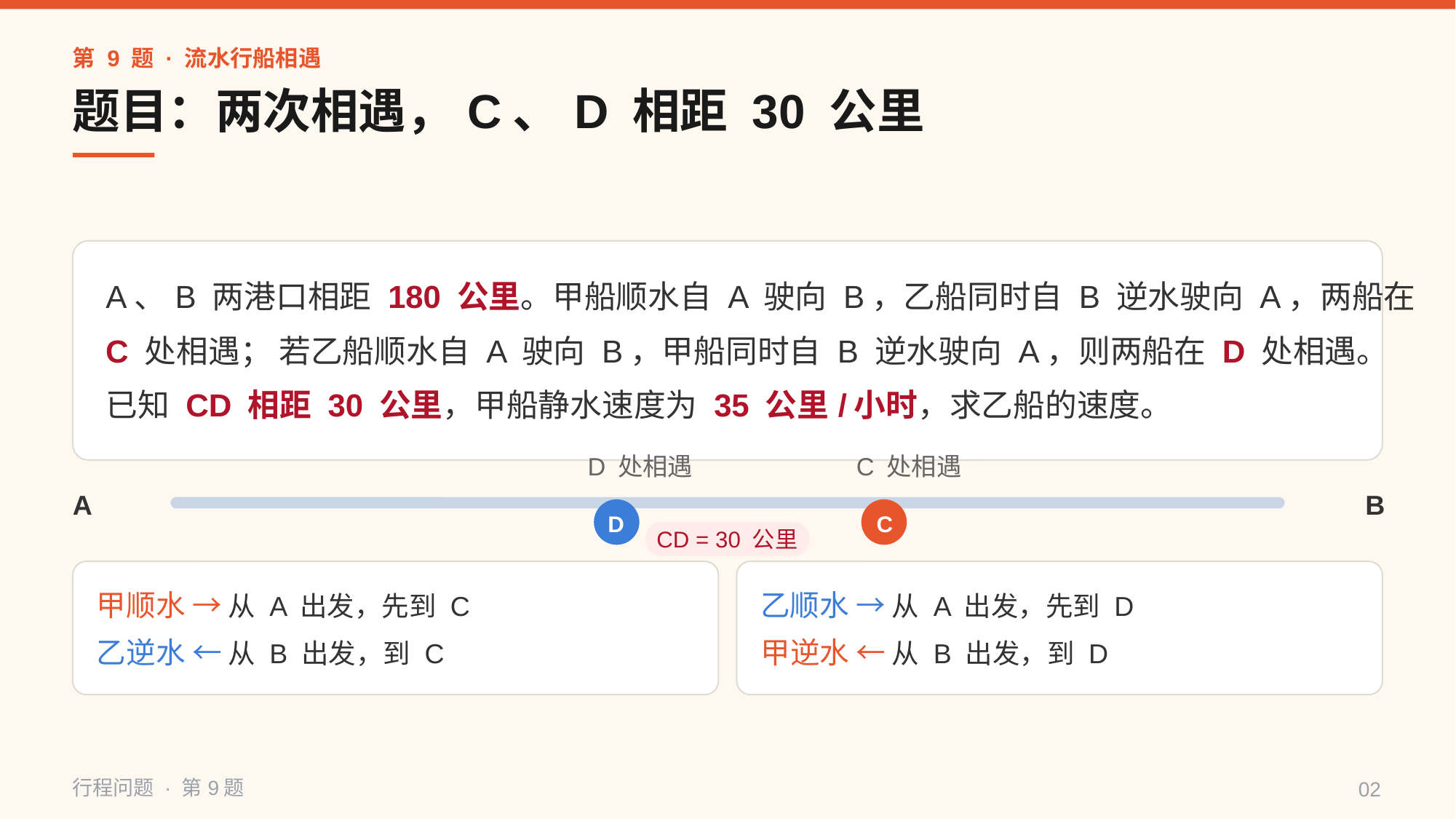

第 9 题 · 流水行船相遇
题目：两次相遇，C、D 相距 30 公里

A、B 两港口相距 180 公里。甲船顺水自 A 驶向 B，乙船同时自 B 逆水驶向 A，两船在
C 处相遇； 若乙船顺水自 A 驶向 B，甲船同时自 B 逆水驶向 A，则两船在 D 处相遇。
已知 CD 相距 30 公里，甲船静水速度为 35 公里/小时，求乙船的速度。
D 处相遇
C 处相遇
A
B

D
C

CD = 30 公里

甲顺水 → 从 A 出发，先到 C
乙顺水 → 从 A 出发，先到 D
乙逆水 ← 从 B 出发，到 C
甲逆水 ← 从 B 出发，到 D
行程问题 · 第9题
02